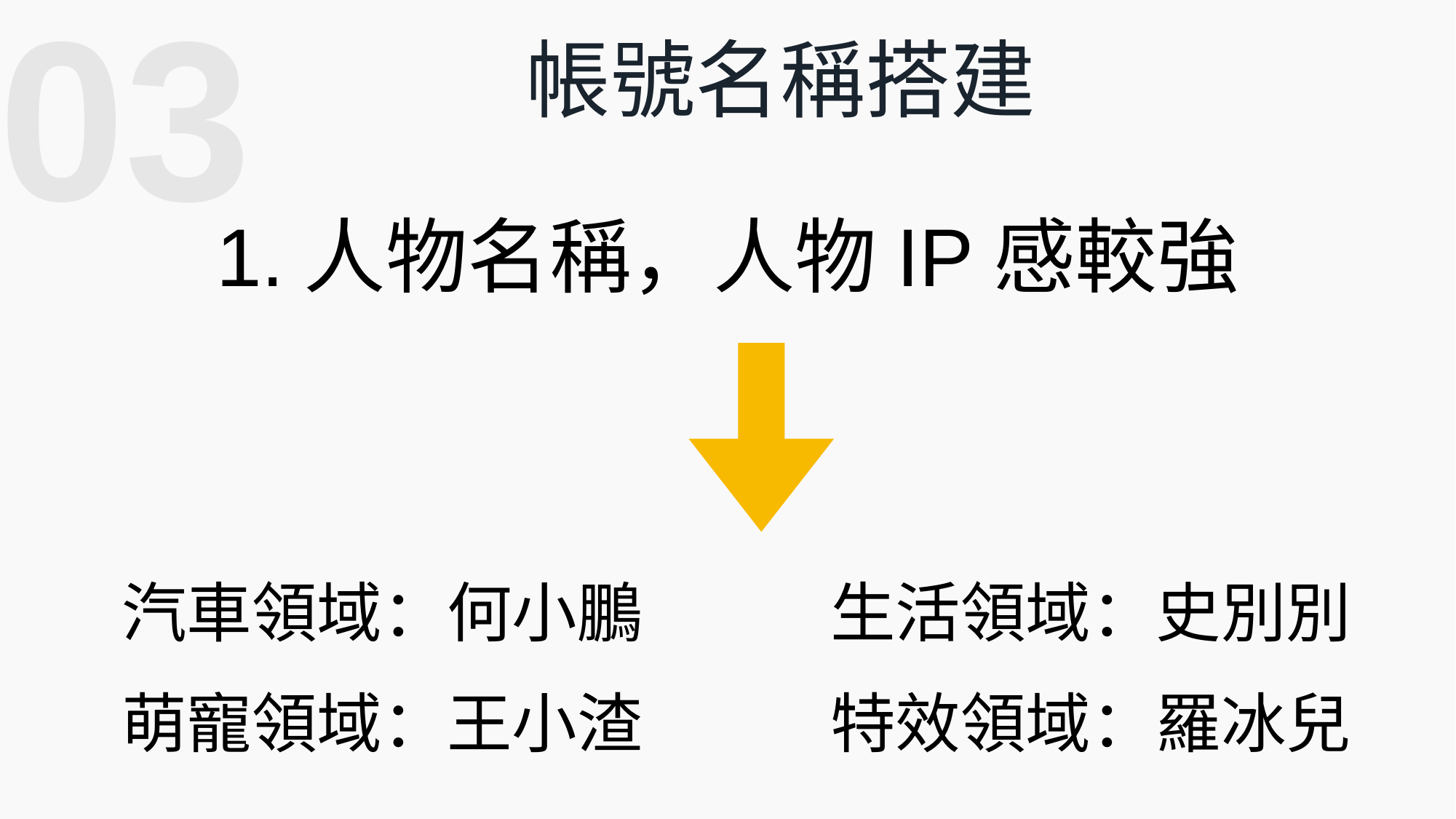

03
帳號名稱搭建
24
1.人物名稱，人物IP感較強

汽車領域：何小鵬
生活領域：史別別
萌寵領域：王小渣
特效領域：羅冰兒